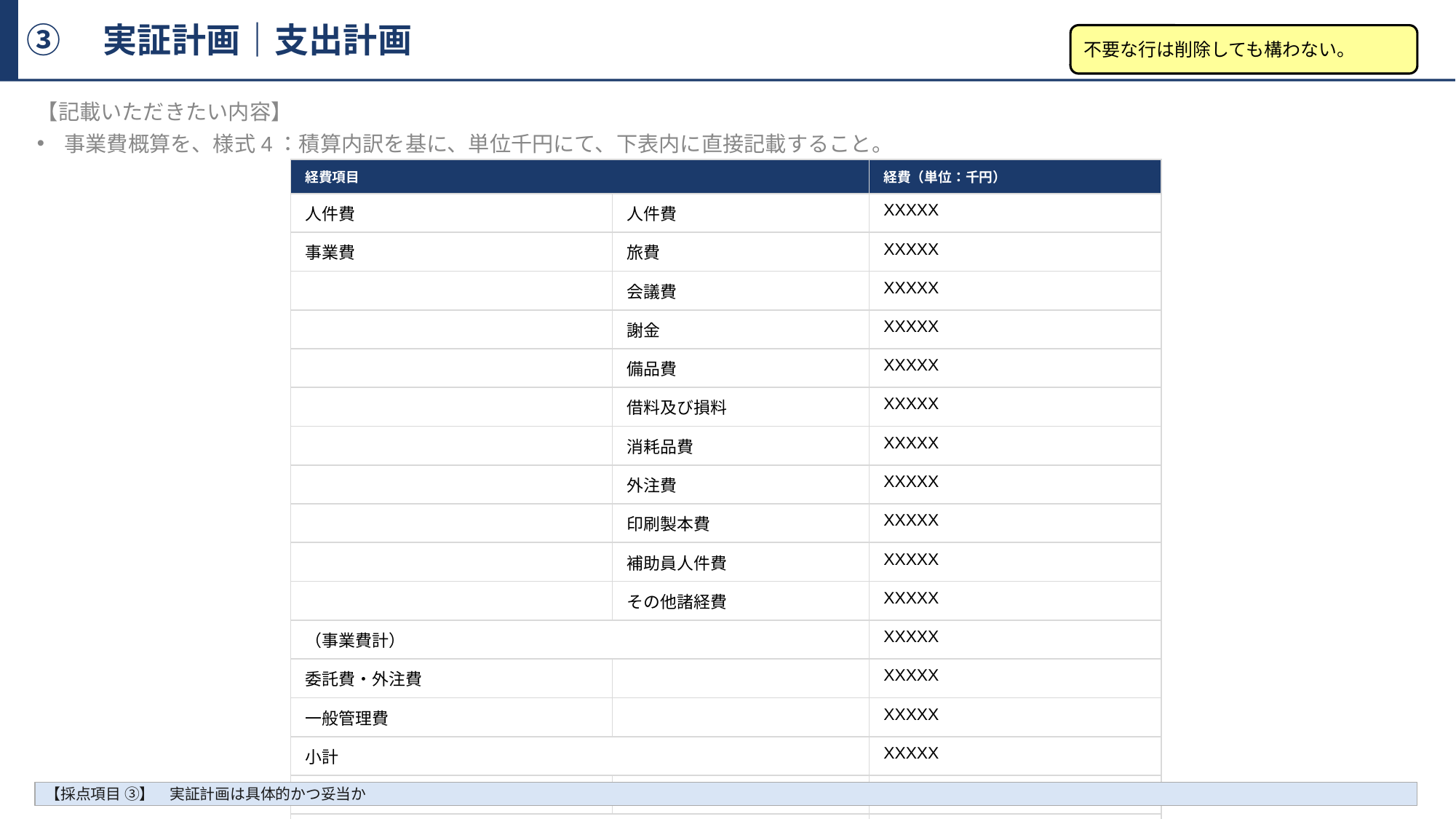

③　実証計画｜支出計画
不要な行は削除しても構わない。

【記載いただきたい内容】
事業費概算を、様式4：積算内訳を基に、単位千円にて、下表内に直接記載すること。
| 経費項目 |  | 経費（単位：千円） |
| --- | --- | --- |
| 人件費 | 人件費 | XXXXX |
| 事業費 | 旅費 | XXXXX |
|  | 会議費 | XXXXX |
|  | 謝金 | XXXXX |
|  | 備品費 | XXXXX |
|  | 借料及び損料 | XXXXX |
|  | 消耗品費 | XXXXX |
|  | 外注費 | XXXXX |
|  | 印刷製本費 | XXXXX |
|  | 補助員人件費 | XXXXX |
|  | その他諸経費 | XXXXX |
| （事業費計） |  | XXXXX |
| 委託費・外注費 |  | XXXXX |
| 一般管理費 |  | XXXXX |
| 小計 |  | XXXXX |
| 消費税及び地方消費税 |  | XXXXX |
| 合計 |  | XXXXXXXX |
【採点項目 ③】　実証計画は具体的かつ妥当か